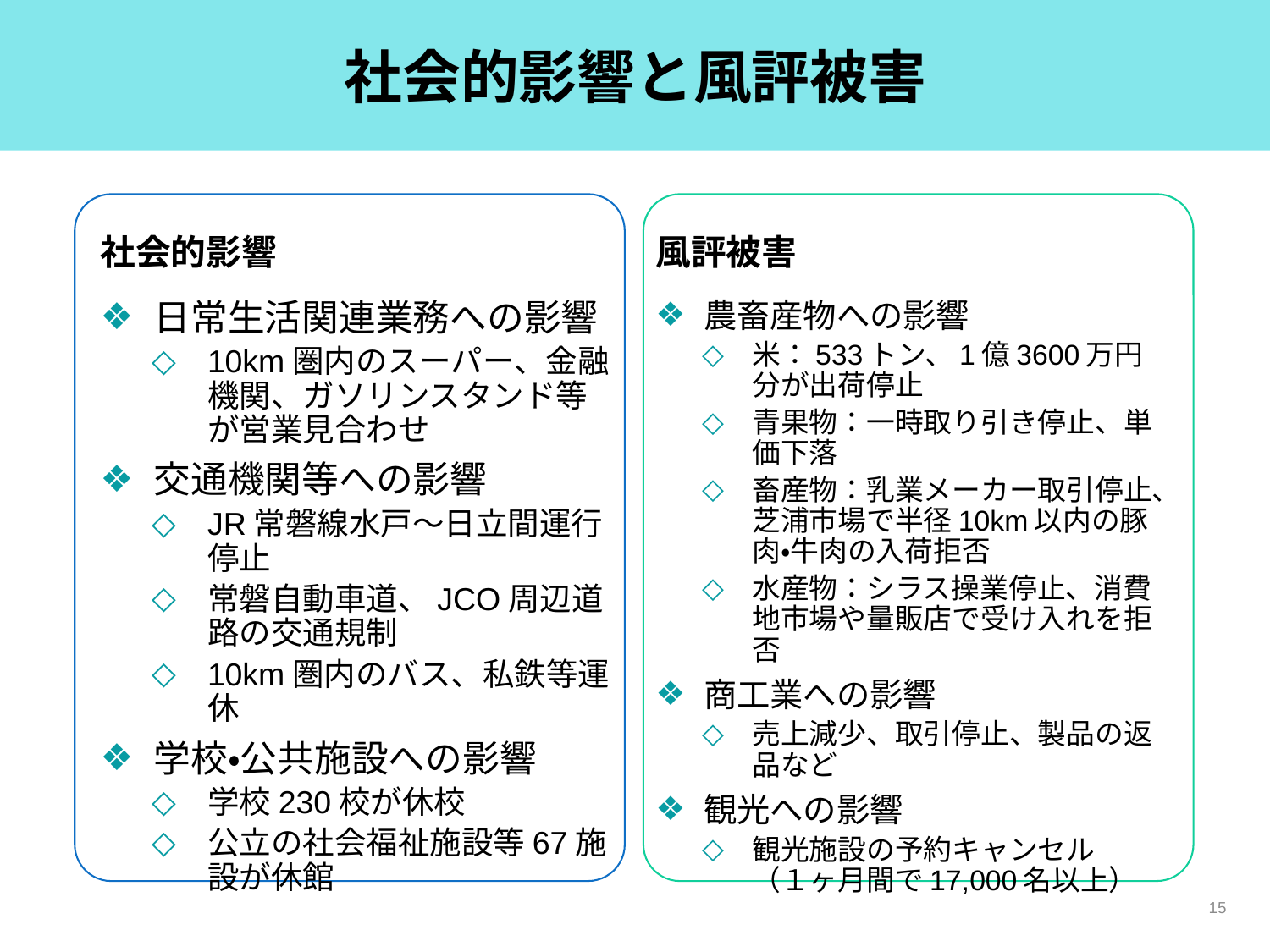

# 社会的影響と風評被害
社会的影響
風評被害

日常生活関連業務への影響
10km圏内のスーパー、金融機関、ガソリンスタンド等が営業見合わせ
交通機関等への影響
JR常磐線水戸～日立間運行停止
常磐自動車道、JCO周辺道路の交通規制
10km圏内のバス、私鉄等運休
学校・公共施設への影響
学校230校が休校
公立の社会福祉施設等67施設が休館

農畜産物への影響
米：533トン、1億3600万円分が出荷停止
青果物：一時取り引き停止、単価下落
畜産物：乳業メーカー取引停止、芝浦市場で半径10km以内の豚肉・牛肉の入荷拒否
水産物：シラス操業停止、消費地市場や量販店で受け入れを拒否
商工業への影響
売上減少、取引停止、製品の返品など
観光への影響
観光施設の予約キャンセル（１ヶ月間で17,000名以上）
15